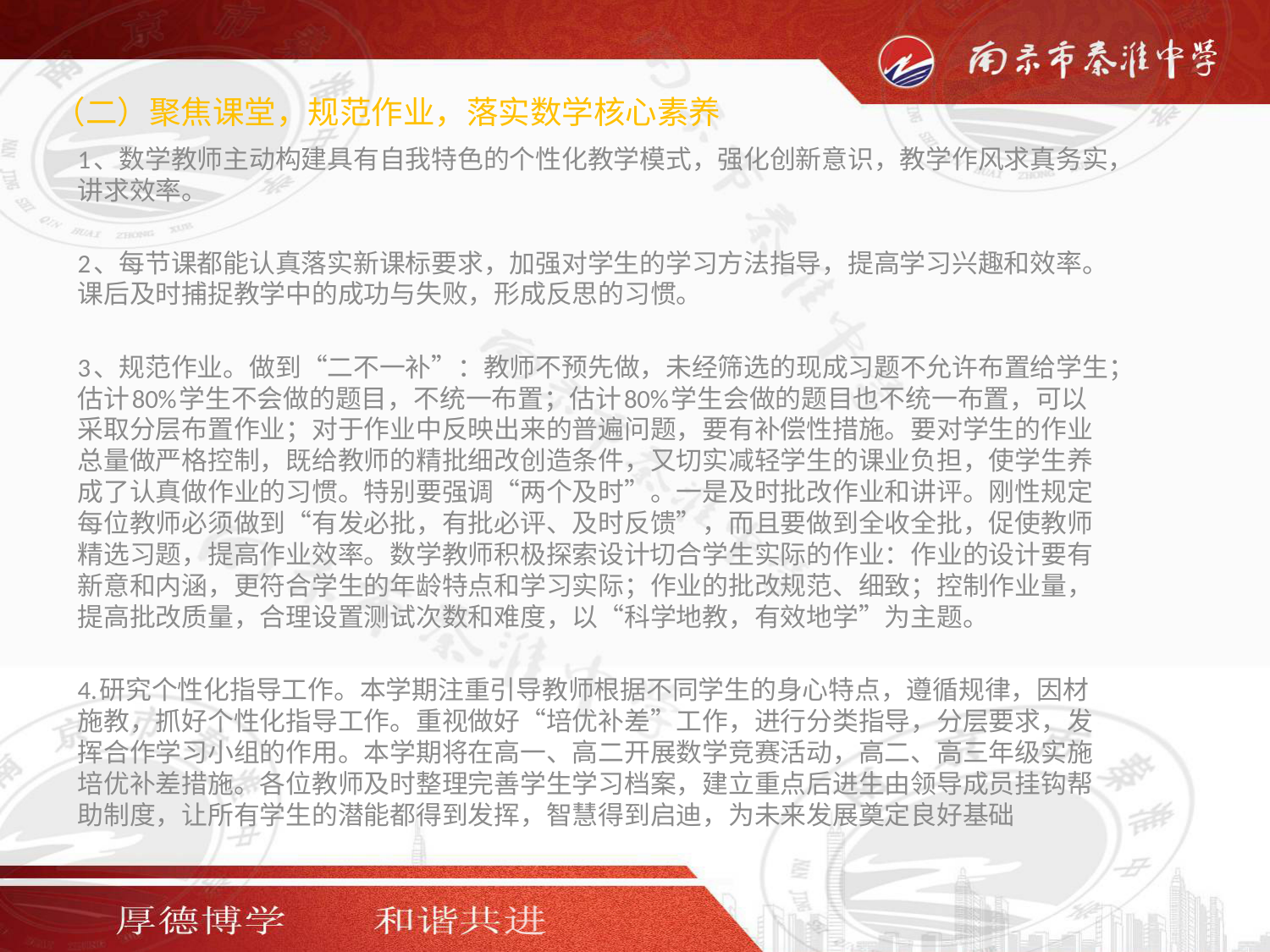

# （二）聚焦课堂，规范作业，落实数学核心素养
1、数学教师主动构建具有自我特色的个性化教学模式，强化创新意识，教学作风求真务实，讲求效率。

2、每节课都能认真落实新课标要求，加强对学生的学习方法指导，提高学习兴趣和效率。课后及时捕捉教学中的成功与失败，形成反思的习惯。

3、规范作业。做到“二不一补”：教师不预先做，未经筛选的现成习题不允许布置给学生；估计80%学生不会做的题目，不统一布置；估计80%学生会做的题目也不统一布置，可以采取分层布置作业；对于作业中反映出来的普遍问题，要有补偿性措施。要对学生的作业总量做严格控制，既给教师的精批细改创造条件，又切实减轻学生的课业负担，使学生养成了认真做作业的习惯。特别要强调“两个及时”。一是及时批改作业和讲评。刚性规定每位教师必须做到“有发必批，有批必评、及时反馈”，而且要做到全收全批，促使教师精选习题，提高作业效率。数学教师积极探索设计切合学生实际的作业：作业的设计要有新意和内涵，更符合学生的年龄特点和学习实际；作业的批改规范、细致；控制作业量，提高批改质量，合理设置测试次数和难度，以“科学地教，有效地学”为主题。

4.研究个性化指导工作。本学期注重引导教师根据不同学生的身心特点，遵循规律，因材施教，抓好个性化指导工作。重视做好“培优补差”工作，进行分类指导，分层要求，发挥合作学习小组的作用。本学期将在高一、高二开展数学竞赛活动，高二、高三年级实施培优补差措施。各位教师及时整理完善学生学习档案，建立重点后进生由领导成员挂钩帮助制度，让所有学生的潜能都得到发挥，智慧得到启迪，为未来发展奠定良好基础